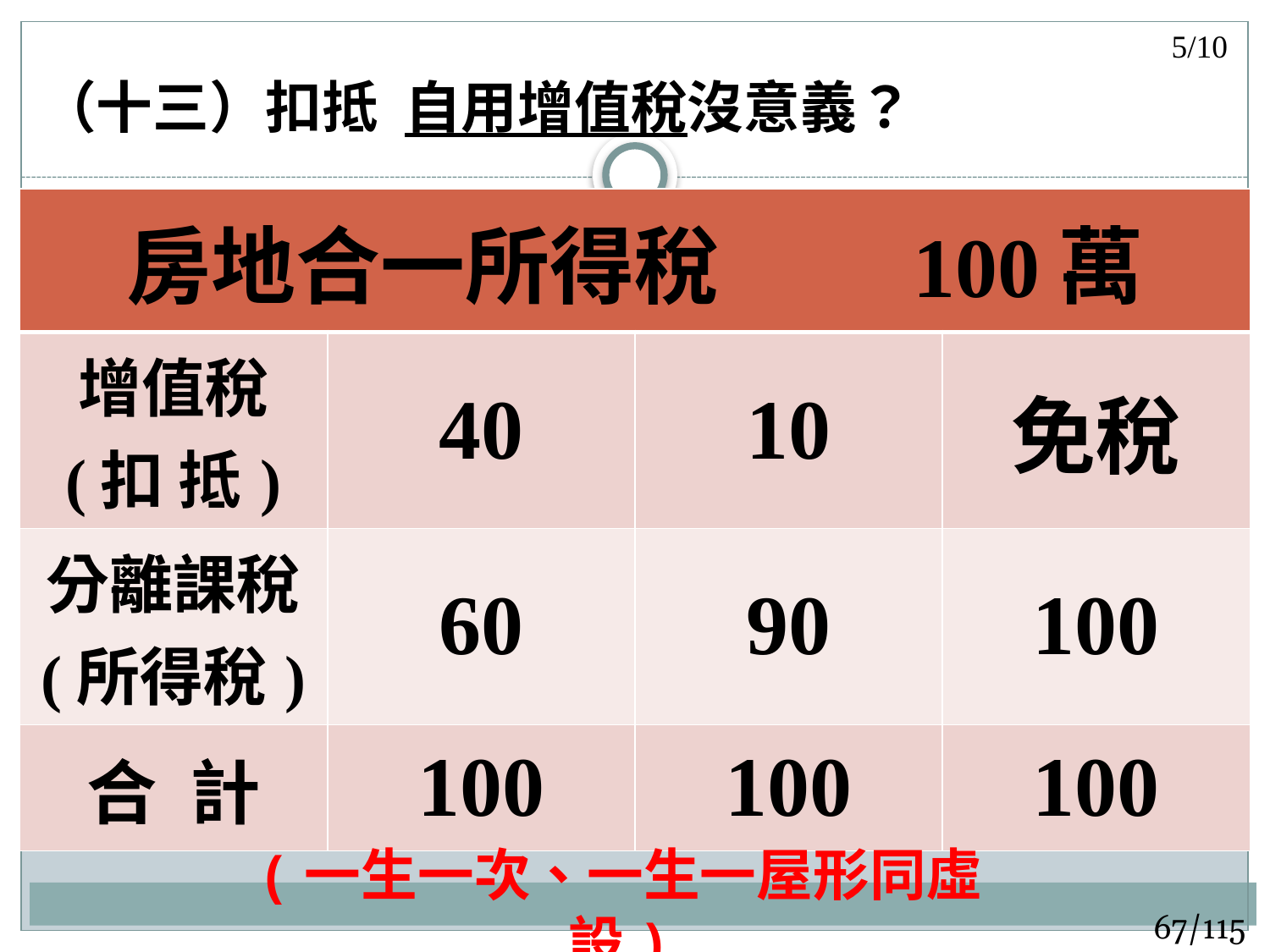

5/10
# （十三）扣抵  自用增值稅沒意義？
| 房地合一所得稅　　100萬 |  |  |  |
| --- | --- | --- | --- |
| 增值稅 (扣 抵) | 40 | 10 | 免稅 |
| 分離課稅 (所得稅) | 60 | 90 | 100 |
| 合 計 | 100 | 100 | 100 |
(一生一次、一生一屋形同虛設)